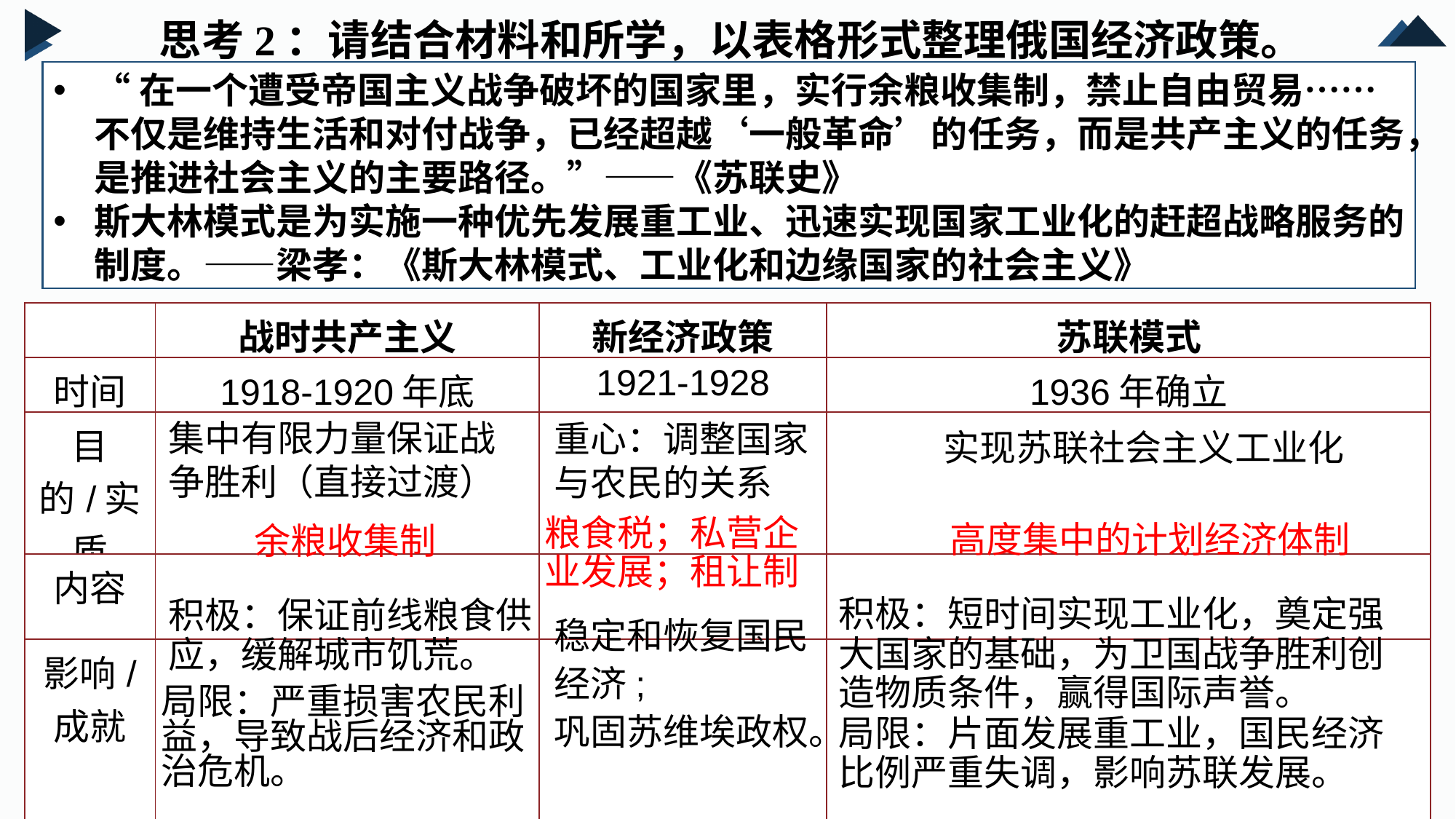

思考2：请结合材料和所学，以表格形式整理俄国经济政策。
“在一个遭受帝国主义战争破坏的国家里，实行余粮收集制，禁止自由贸易……不仅是维持生活和对付战争，已经超越‘一般革命’的任务，而是共产主义的任务，是推进社会主义的主要路径。”——《苏联史》
斯大林模式是为实施一种优先发展重工业、迅速实现国家工业化的赶超战略服务的制度。——梁孝：《斯大林模式、工业化和边缘国家的社会主义》
|  | 战时共产主义 | 新经济政策 | 苏联模式 |
| --- | --- | --- | --- |
| 时间 | 1918-1920年底 | 1921-1928 | 1936年确立 |
| 目的/实质 |  |  |  |
| 内容 |  |  |  |
| 影响/ 成就 |  |  |  |
集中有限力量保证战争胜利（直接过渡）
重心：调整国家与农民的关系
实现苏联社会主义工业化
粮食税；私营企业发展；租让制
余粮收集制
高度集中的计划经济体制
积极：短时间实现工业化，奠定强大国家的基础，为卫国战争胜利创造物质条件，赢得国际声誉。
积极：保证前线粮食供应，缓解城市饥荒。
稳定和恢复国民经济;
巩固苏维埃政权。
局限：严重损害农民利益，导致战后经济和政治危机。
局限：片面发展重工业，国民经济比例严重失调，影响苏联发展。